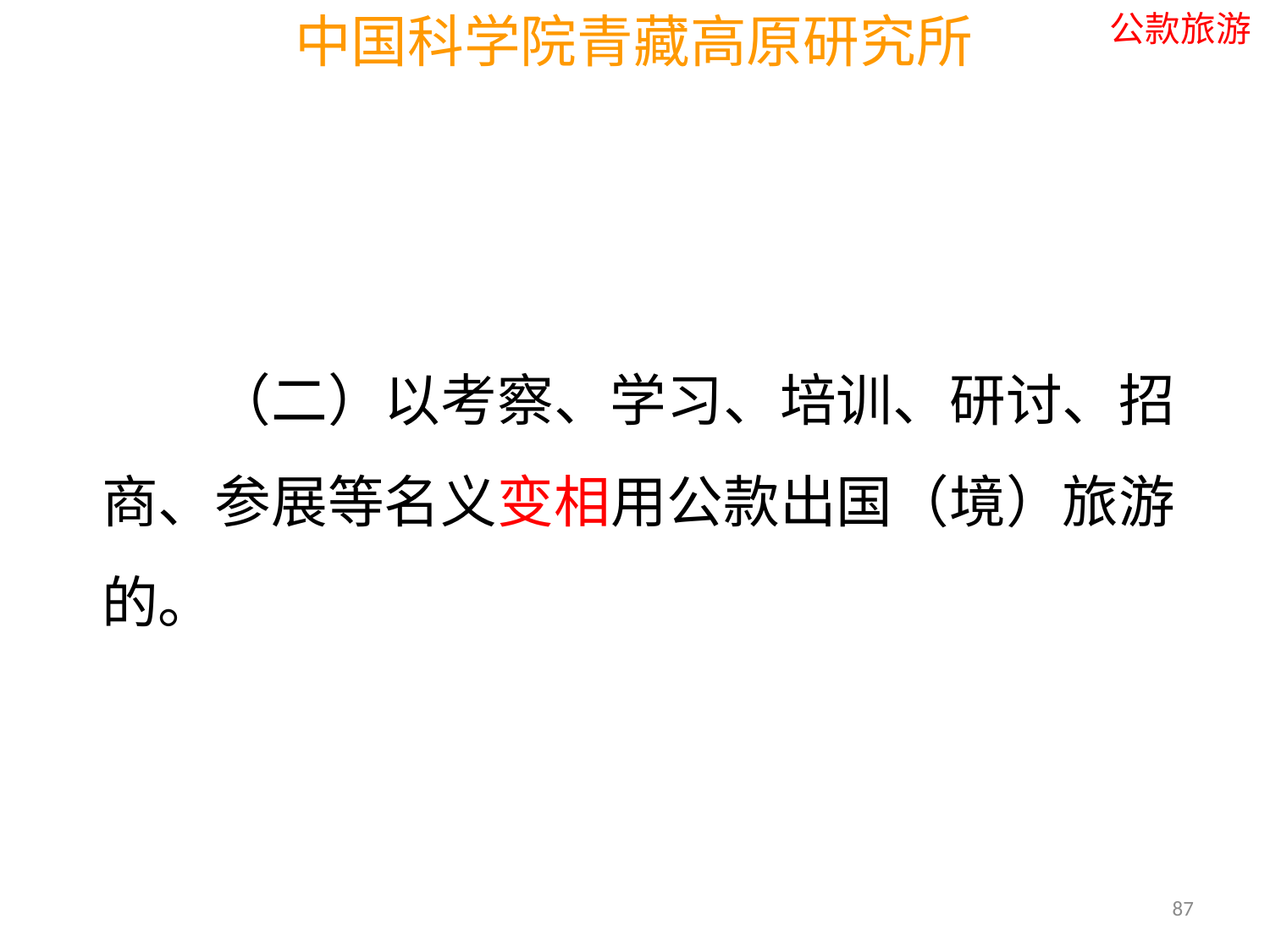

公款旅游
　　（二）以考察、学习、培训、研讨、招商、参展等名义变相用公款出国（境）旅游的。
87